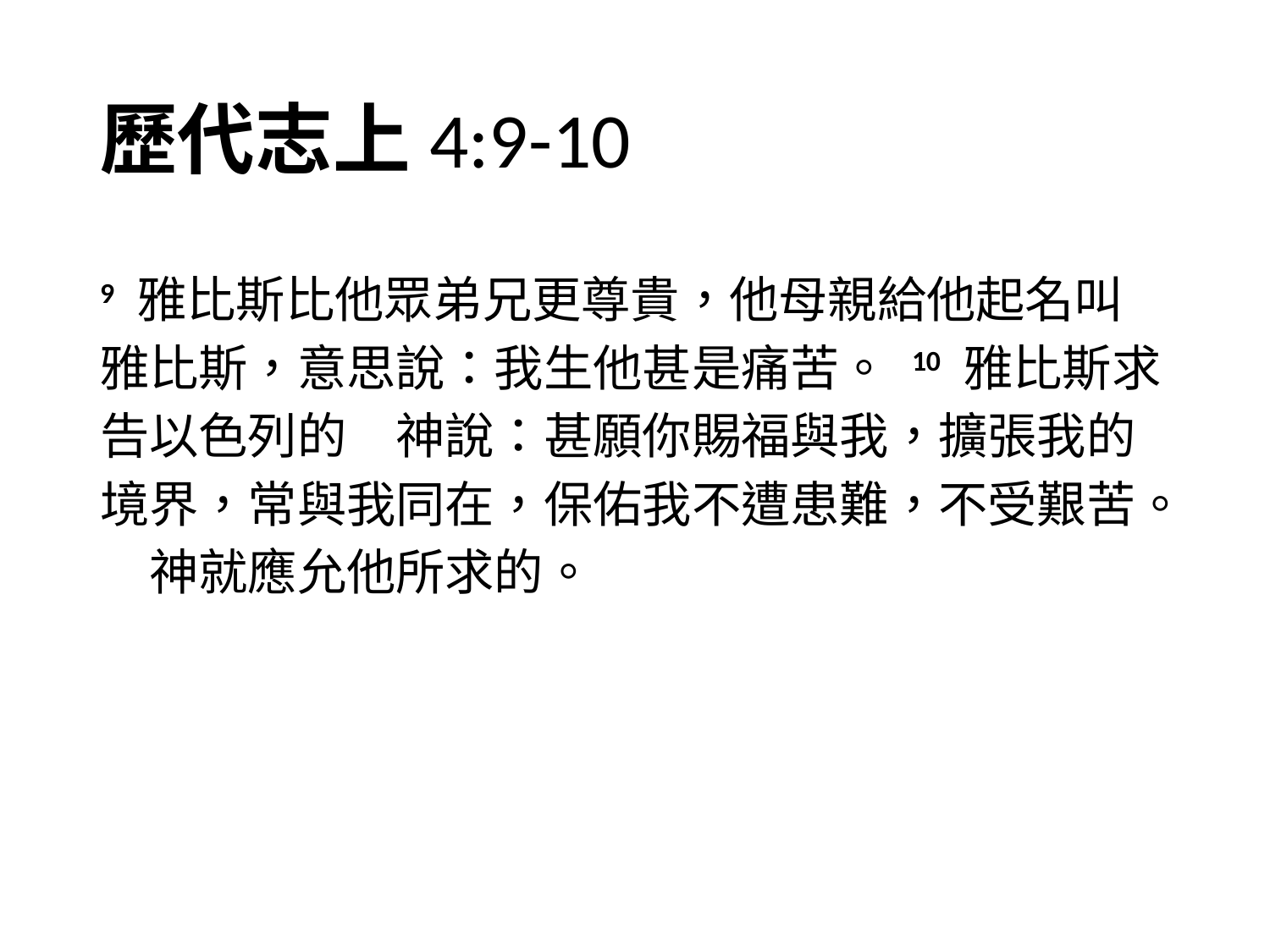

# 歷代志上4:9-10
9 雅比斯比他眾弟兄更尊貴，他母親給他起名叫雅比斯，意思說：我生他甚是痛苦。 10 雅比斯求告以色列的　神說：甚願你賜福與我，擴張我的境界，常與我同在，保佑我不遭患難，不受艱苦。　神就應允他所求的。